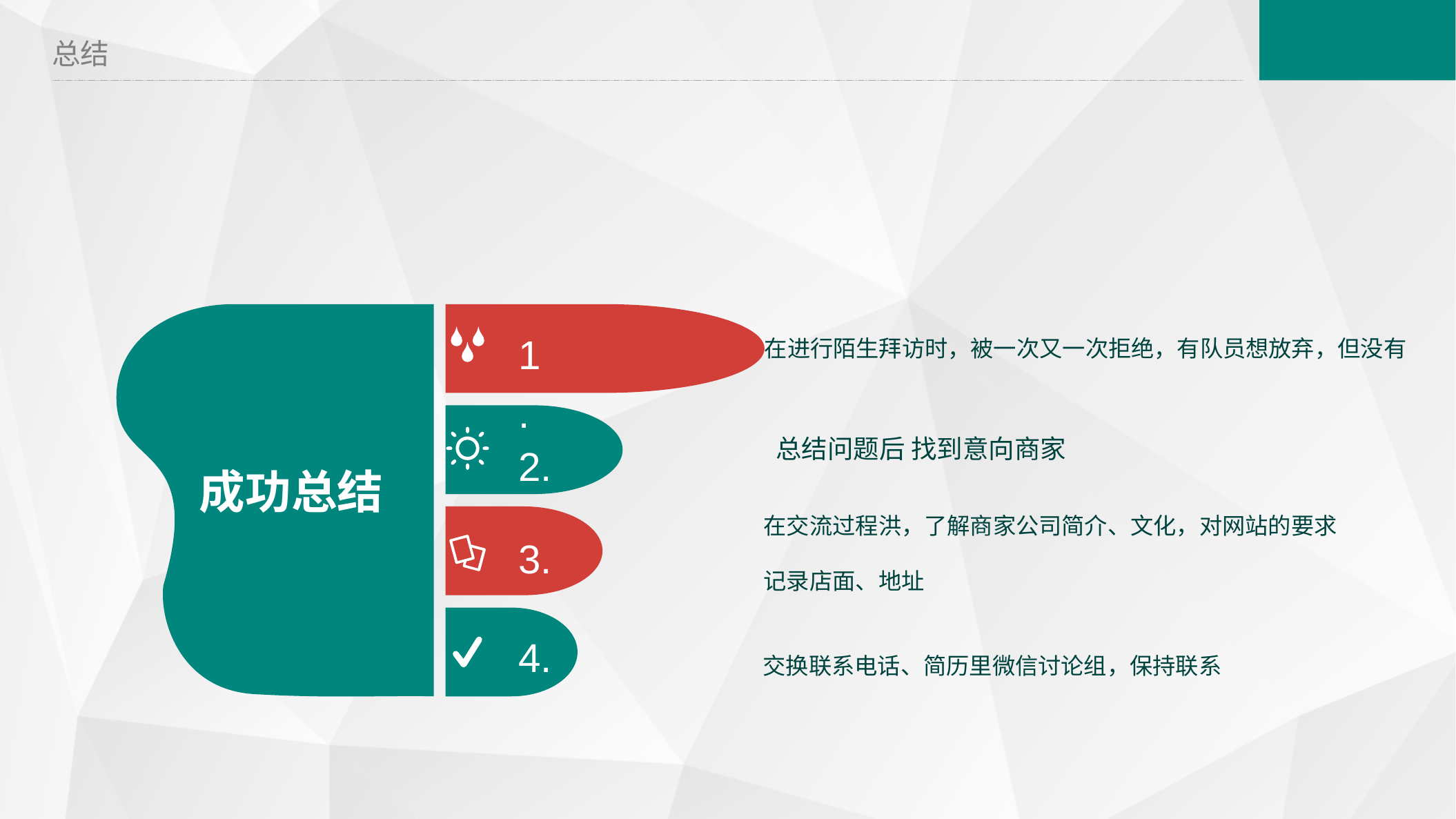

总结

在进行陌生拜访时，被一次又一次拒绝，有队员想放弃，但没有

1.

总结问题后 找到意向商家
2.
成功总结
在交流过程洪，了解商家公司简介、文化，对网站的要求
记录店面、地址
3.

交换联系电话、简历里微信讨论组，保持联系
4.